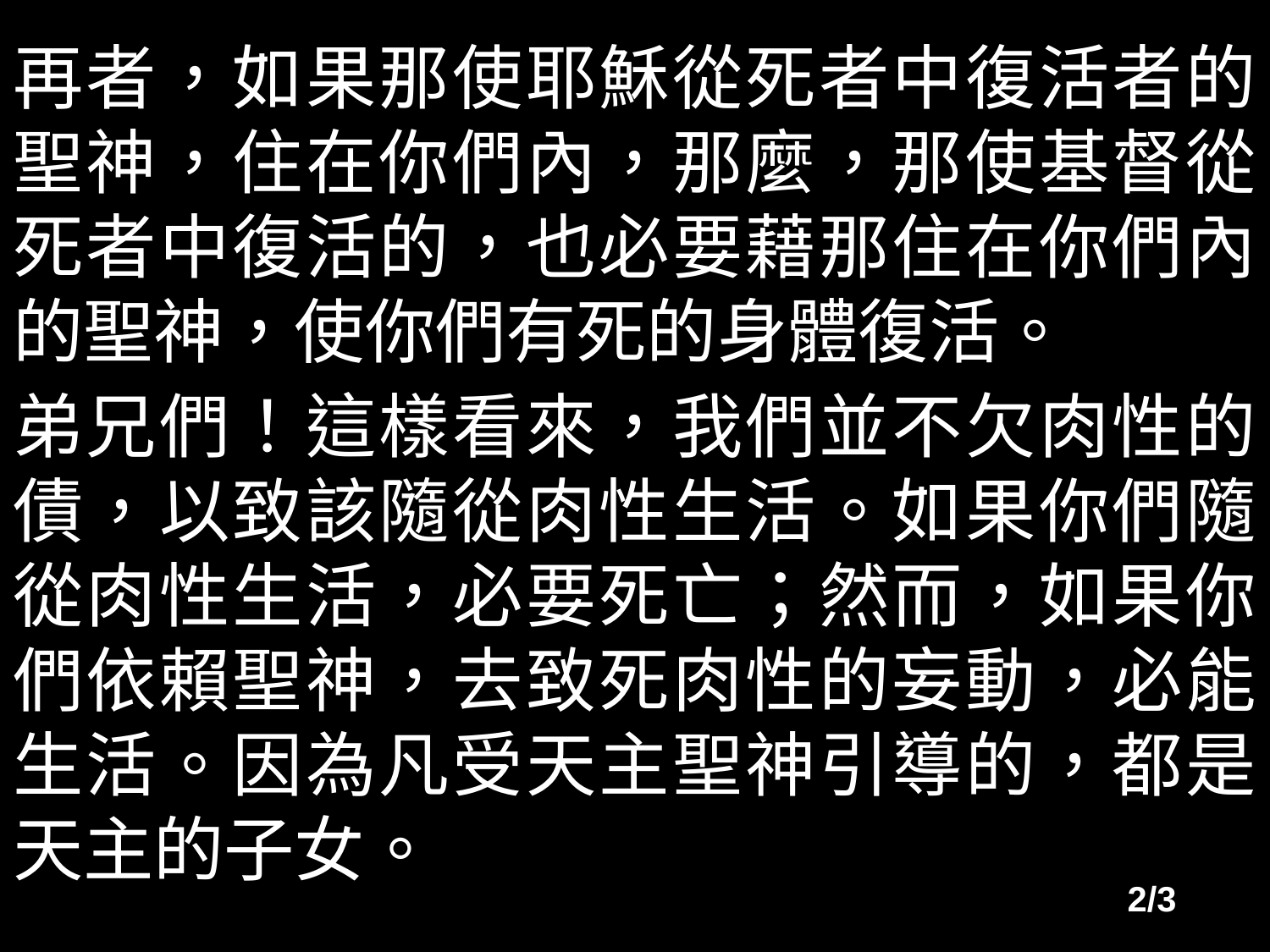

再者，如果那使耶穌從死者中復活者的聖神，住在你們內，那麼，那使基督從死者中復活的，也必要藉那住在你們內的聖神，使你們有死的身體復活。
弟兄們！這樣看來，我們並不欠肉性的債，以致該隨從肉性生活。如果你們隨從肉性生活，必要死亡；然而，如果你們依賴聖神，去致死肉性的妄動，必能生活。因為凡受天主聖神引導的，都是天主的子女。
2/3